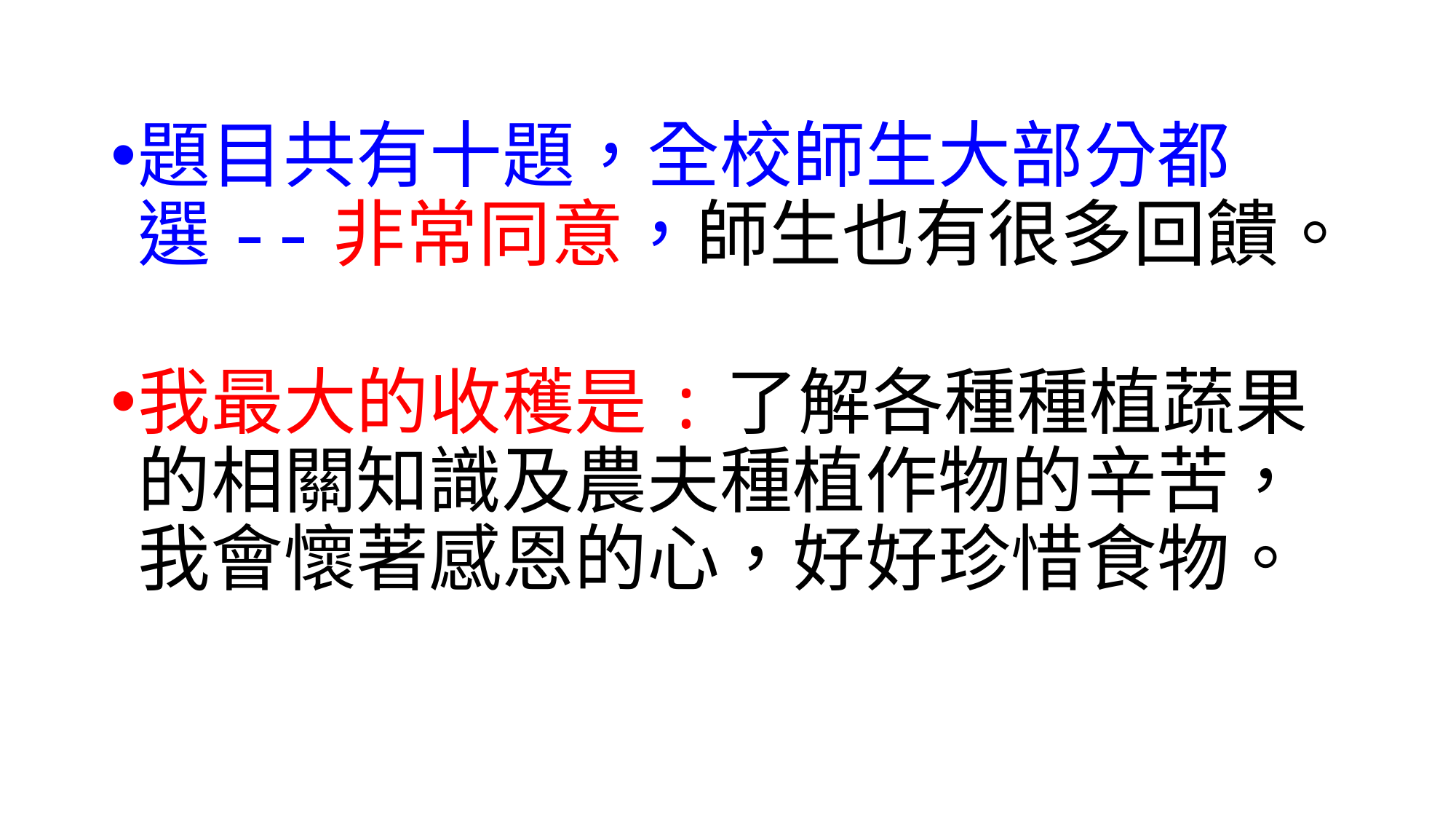

#
題目共有十題，全校師生大部分都
選--非常同意，師生也有很多回饋。

我最大的收穫是:了解各種種植蔬果的相關知識及農夫種植作物的辛苦，我會懷著感恩的心，好好珍惜食物。